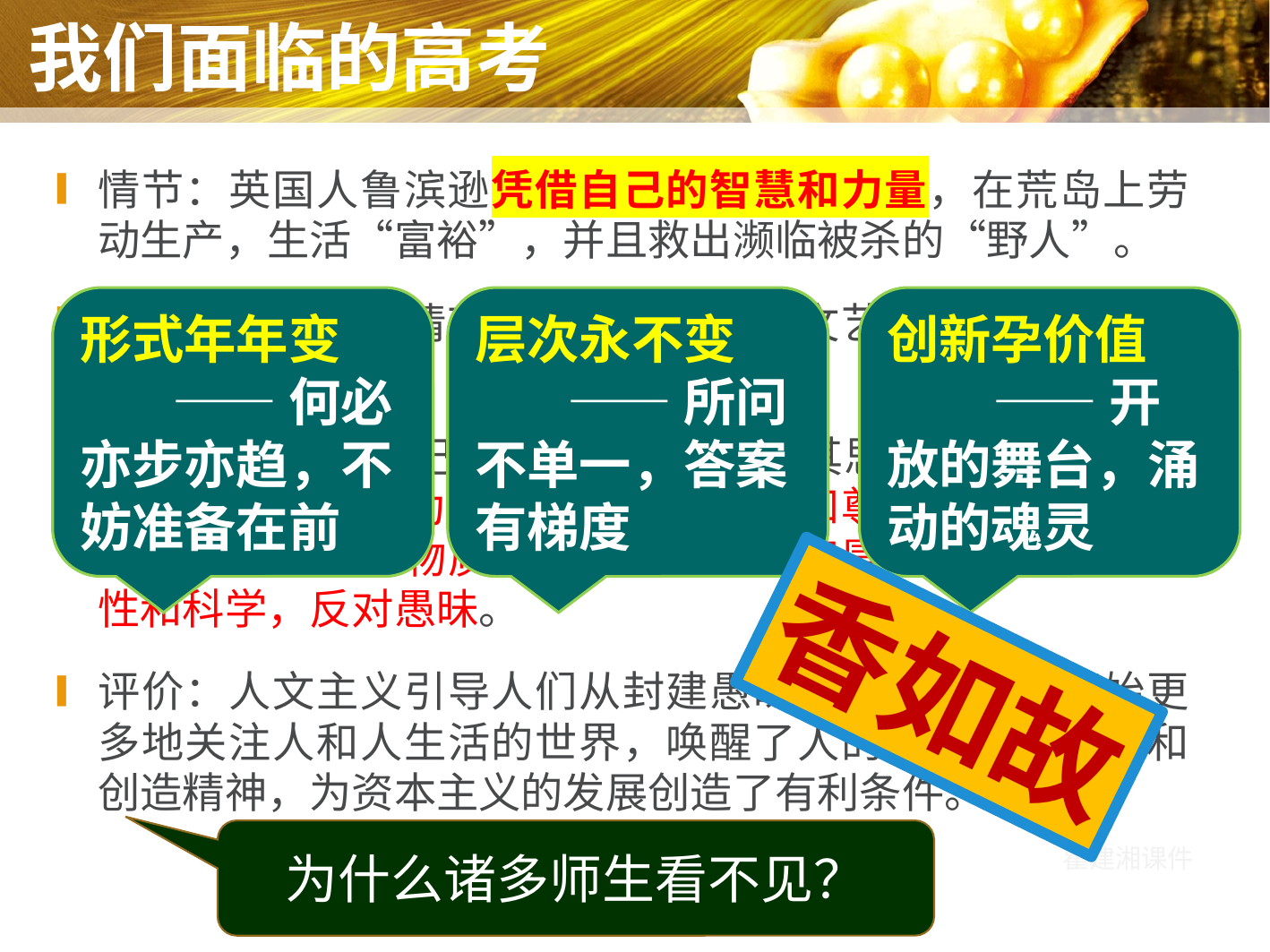

# 我们面临的高考
情节：英国人鲁滨逊凭借自己的智慧和力量，在荒岛上劳动生产，生活“富裕”，并且救出濒临被杀的“野人”。
历史现象：这一情节反映出近代早期文艺复兴的人文主义精神。
概述： 14-17世纪欧洲的文艺复兴，其思想核心是人文主义，它主张以人为本，肯定人的价值和尊严，提倡追求现世的自由幸福和物质享受，鼓励发财和冒险精神，崇尚理性和科学，反对愚昧。
评价：人文主义引导人们从封建愚昧中解放出来，开始更多地关注人和人生活的世界，唤醒了人的积极进取精神和创造精神，为资本主义的发展创造了有利条件。

形式年年变
——何必亦步亦趋，不妨准备在前
层次永不变
——所问不单一，答案有梯度
创新孕价值
——开放的舞台，涌动的魂灵
香如故
为什么诸多师生看不见？